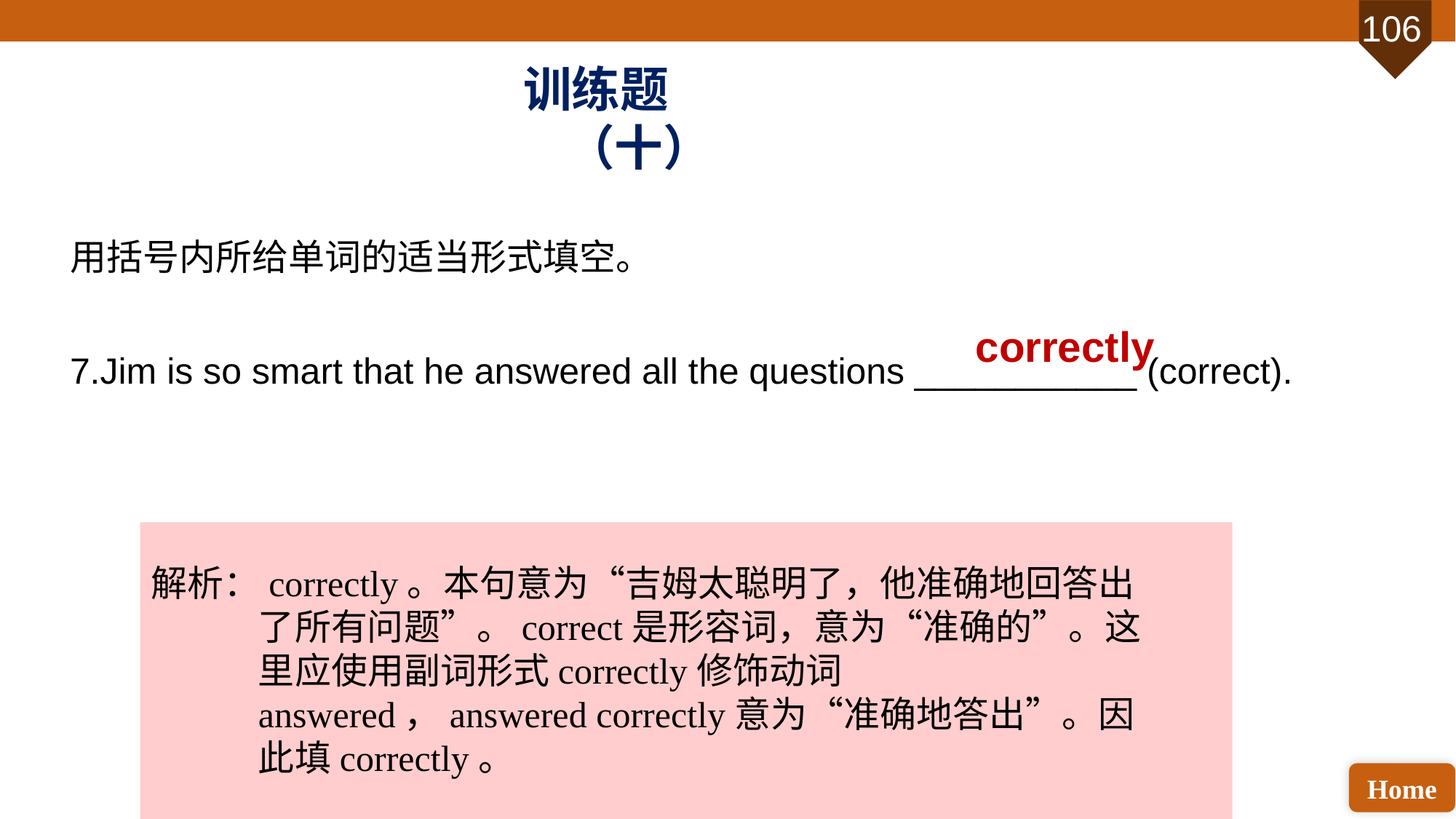

训练题（十）
用括号内所给单词的适当形式填空。

7.Jim is so smart that he answered all the questions ___________ (correct).
correctly

解析：correctly。本句意为“吉姆太聪明了，他准确地回答出了所有问题”。correct是形容词，意为“准确的”。这里应使用副词形式correctly修饰动词answered，answered correctly意为“准确地答出”。因此填correctly。